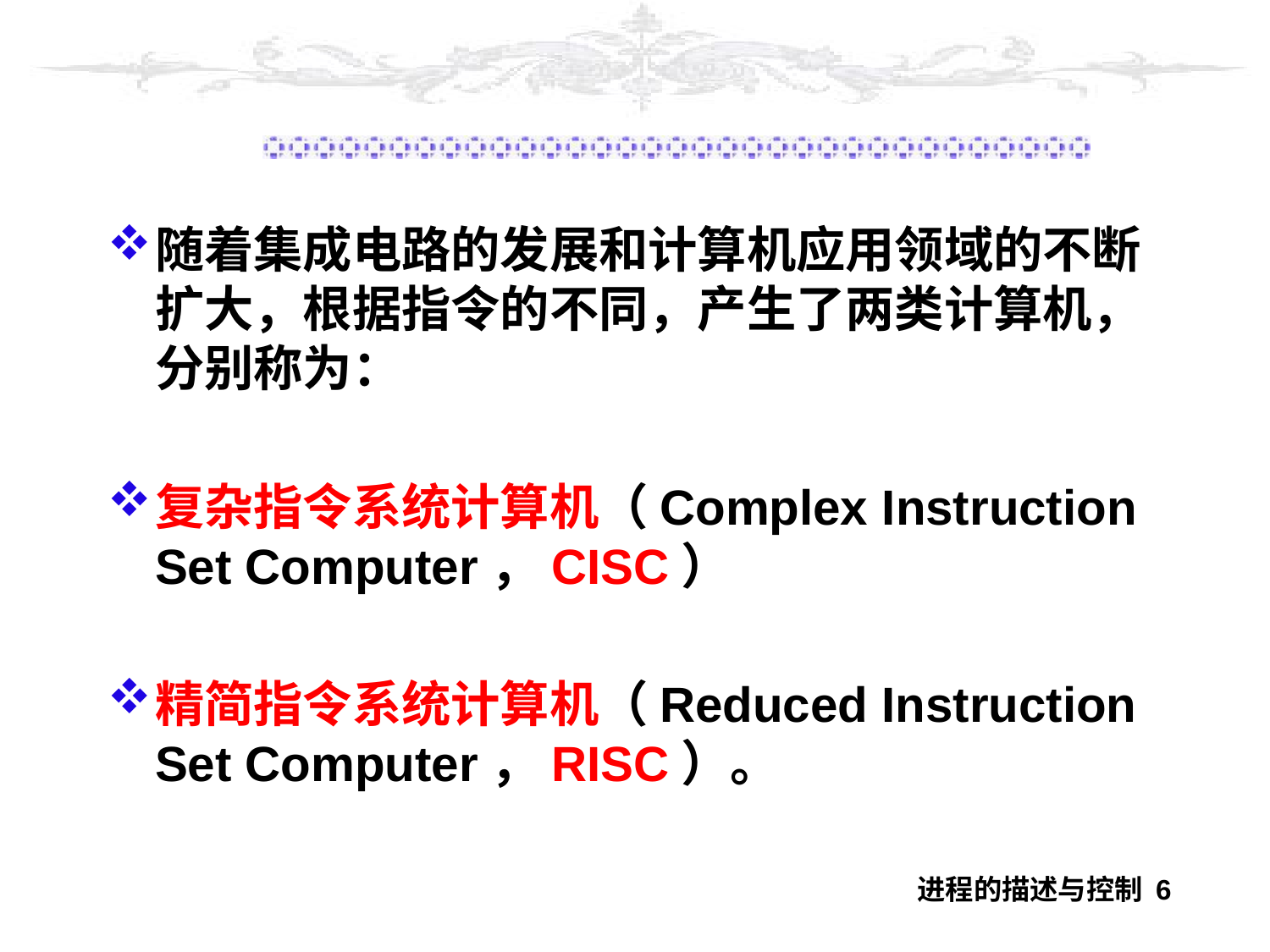

#
随着集成电路的发展和计算机应用领域的不断扩大，根据指令的不同，产生了两类计算机，分别称为：

复杂指令系统计算机（Complex Instruction Set Computer，CISC）

精简指令系统计算机（Reduced Instruction Set Computer，RISC）。